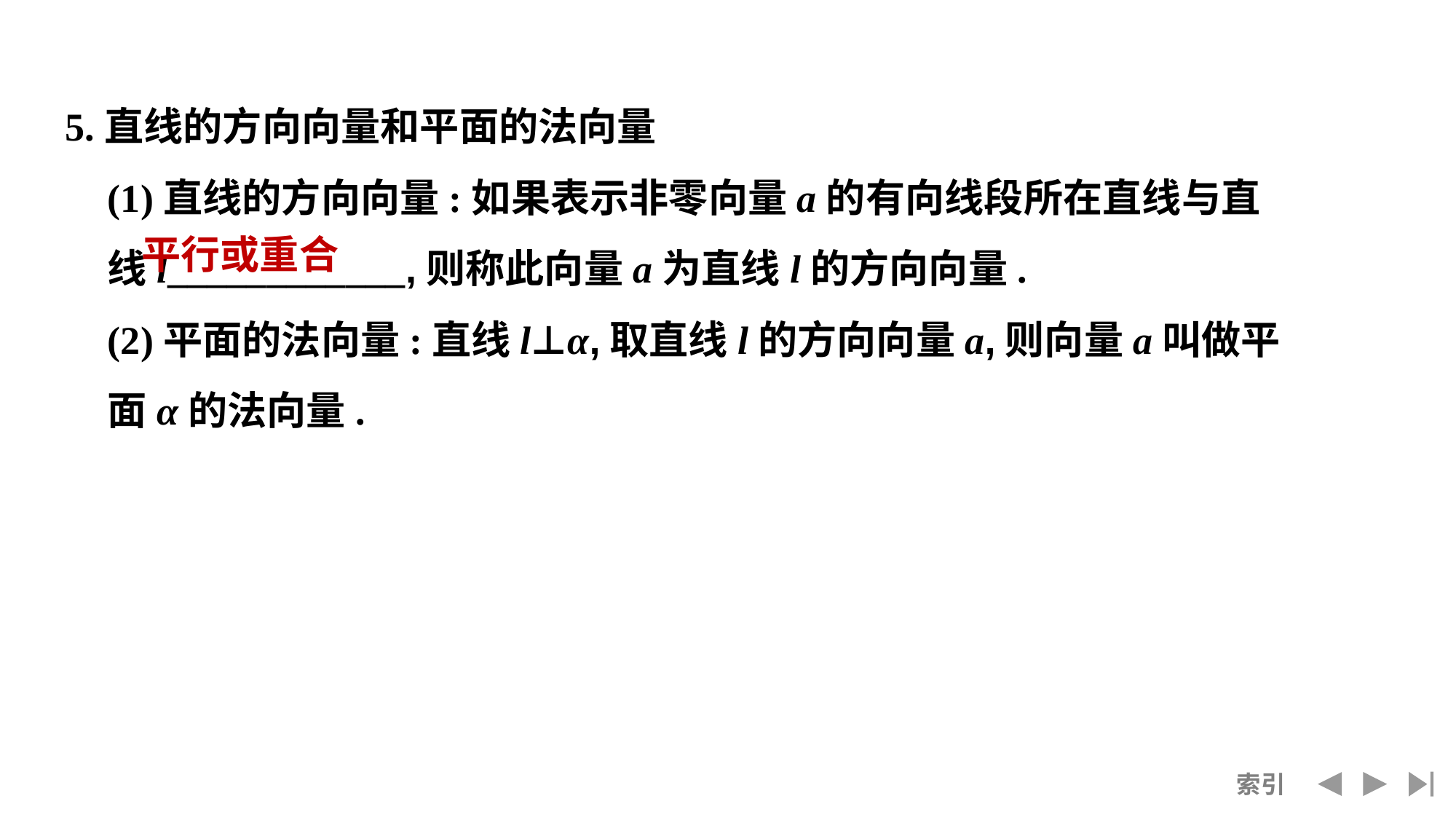

5.直线的方向向量和平面的法向量
(1)直线的方向向量:如果表示非零向量a的有向线段所在直线与直线l____________,则称此向量a为直线l的方向向量.
(2)平面的法向量:直线l⊥α,取直线l的方向向量a,则向量a叫做平面α的法向量.
平行或重合